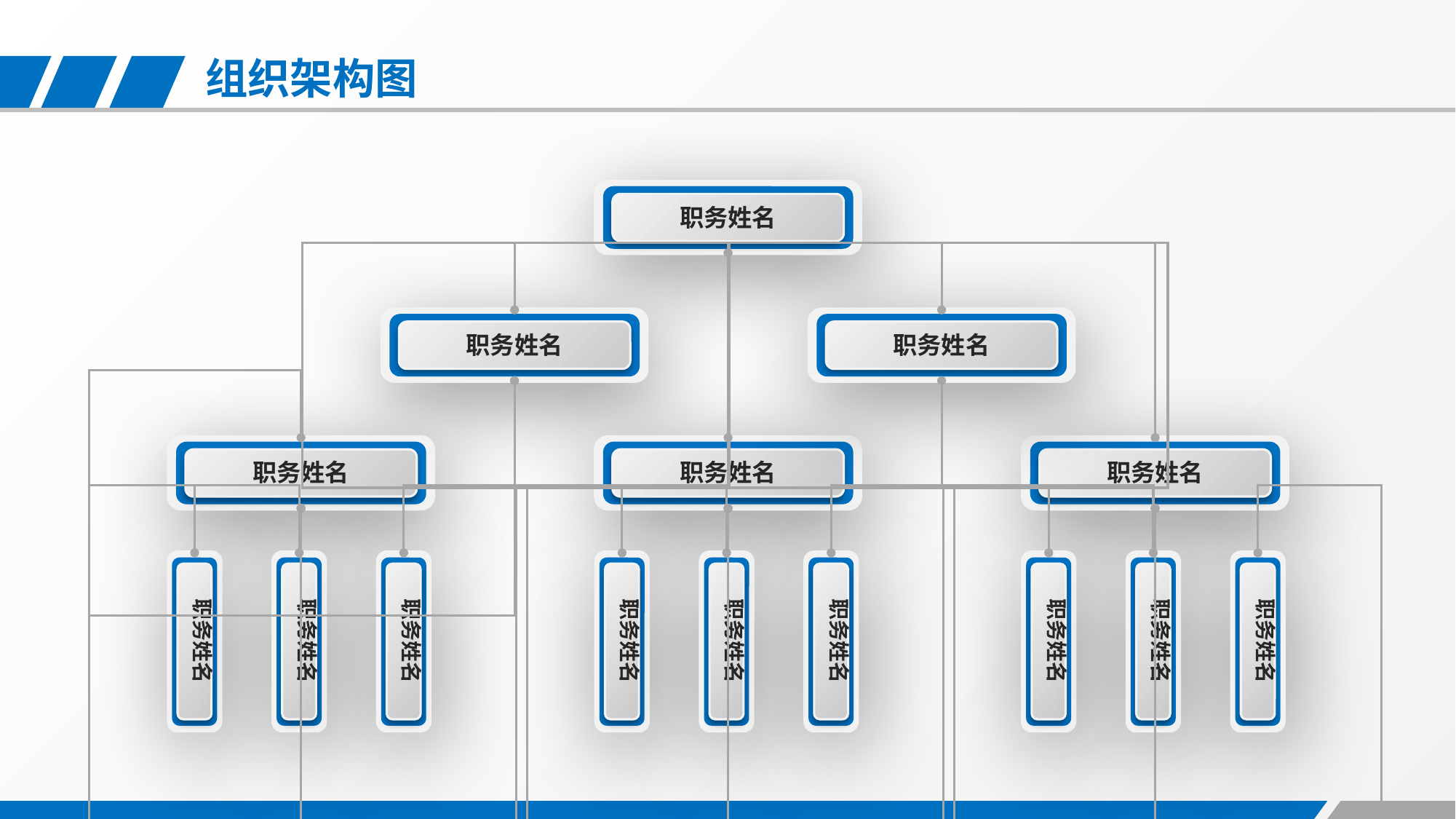

职务姓名

职务姓名

职务姓名

职务姓名

职务姓名

职务姓名
职务姓名

职务姓名

职务姓名

职务姓名

职务姓名

职务姓名

职务姓名

职务姓名

职务姓名